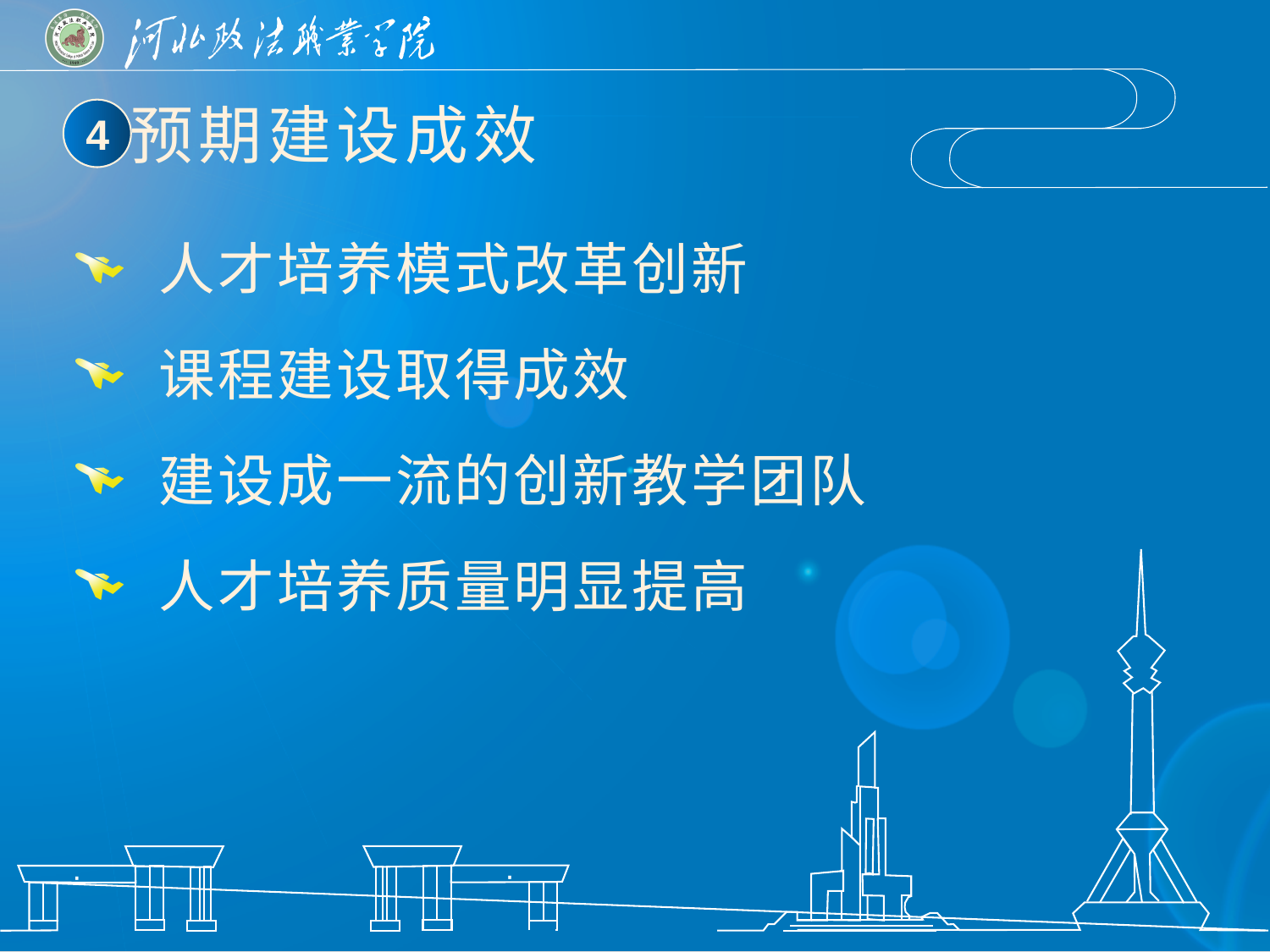

# 预期建设成效
4
 人才培养模式改革创新
 课程建设取得成效
 建设成一流的创新教学团队
 人才培养质量明显提高

39